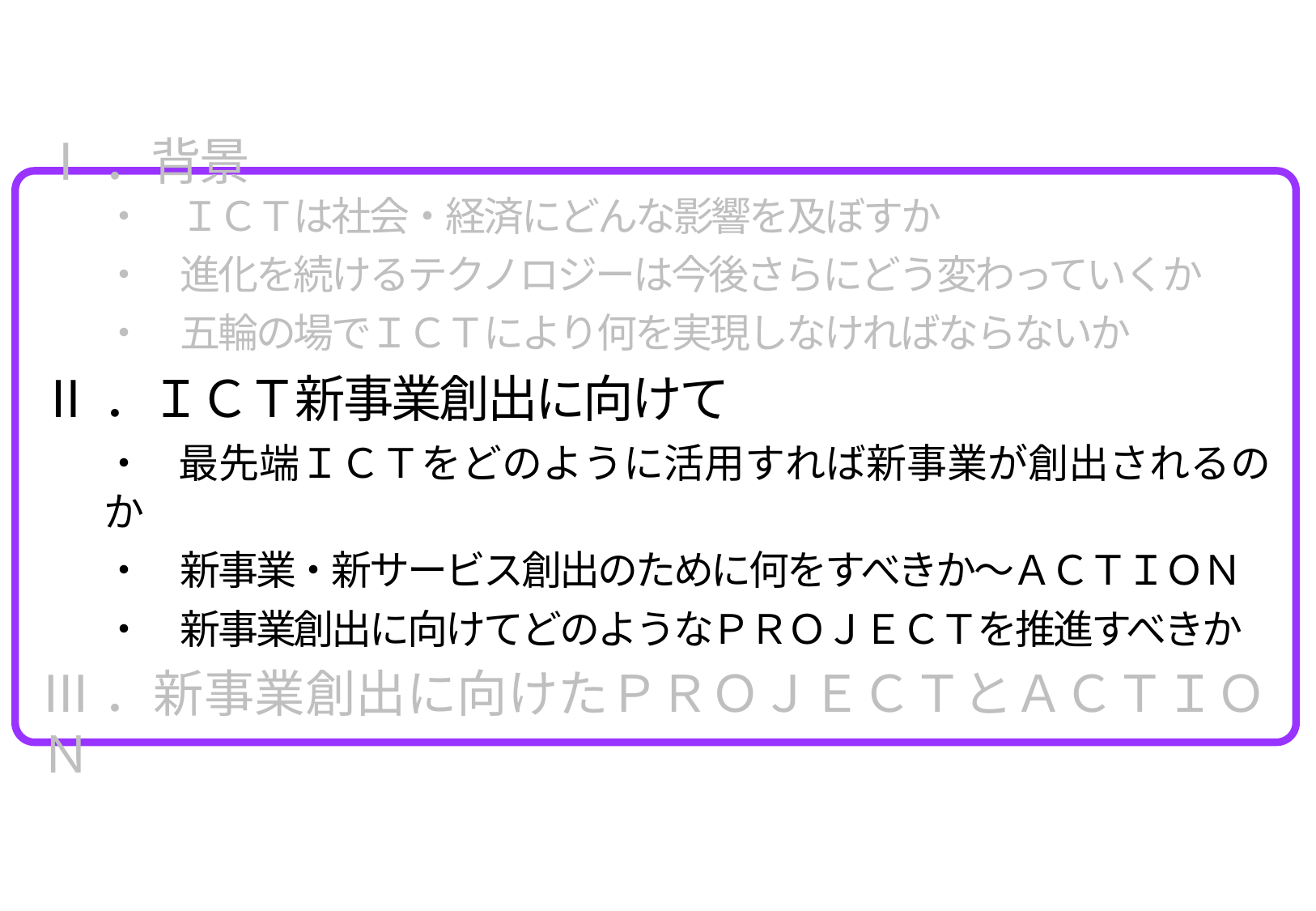

Ⅰ．背景
・　ＩＣＴは社会・経済にどんな影響を及ぼすか
・　進化を続けるテクノロジーは今後さらにどう変わっていくか
・　五輪の場でＩＣＴにより何を実現しなければならないか
Ⅱ．ＩＣＴ新事業創出に向けて
・　最先端ＩＣＴをどのように活用すれば新事業が創出されるのか
・　新事業・新サービス創出のために何をすべきか～ＡＣＴＩＯＮ
・　新事業創出に向けてどのようなＰＲＯＪＥＣＴを推進すべきか
Ⅲ．新事業創出に向けたＰＲＯＪＥＣＴとＡＣＴＩＯＮ